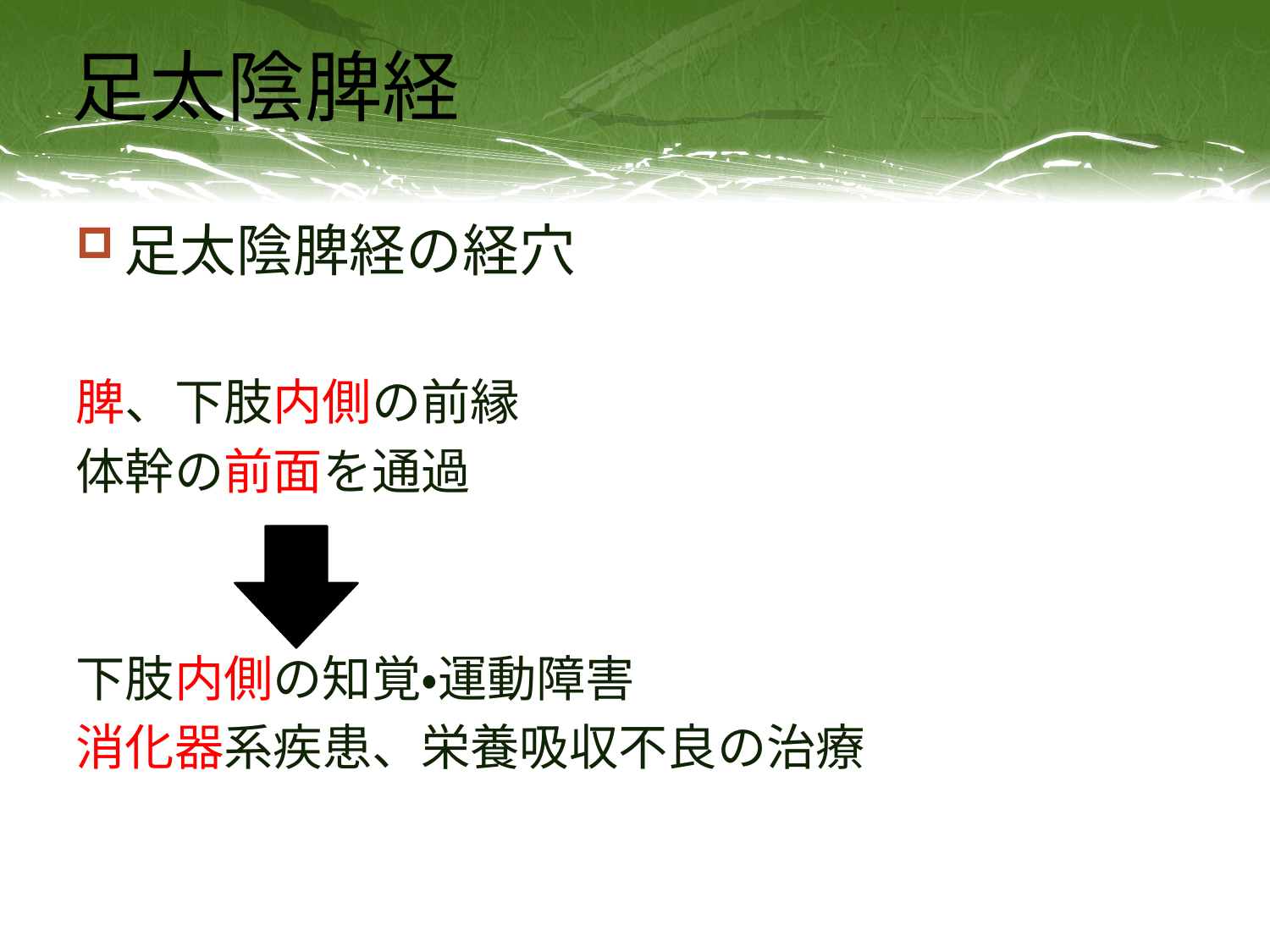

# 足太陰脾経
足太陰脾経の経穴

脾、下肢内側の前縁
体幹の前面を通過

下肢内側の知覚・運動障害
消化器系疾患、栄養吸収不良の治療